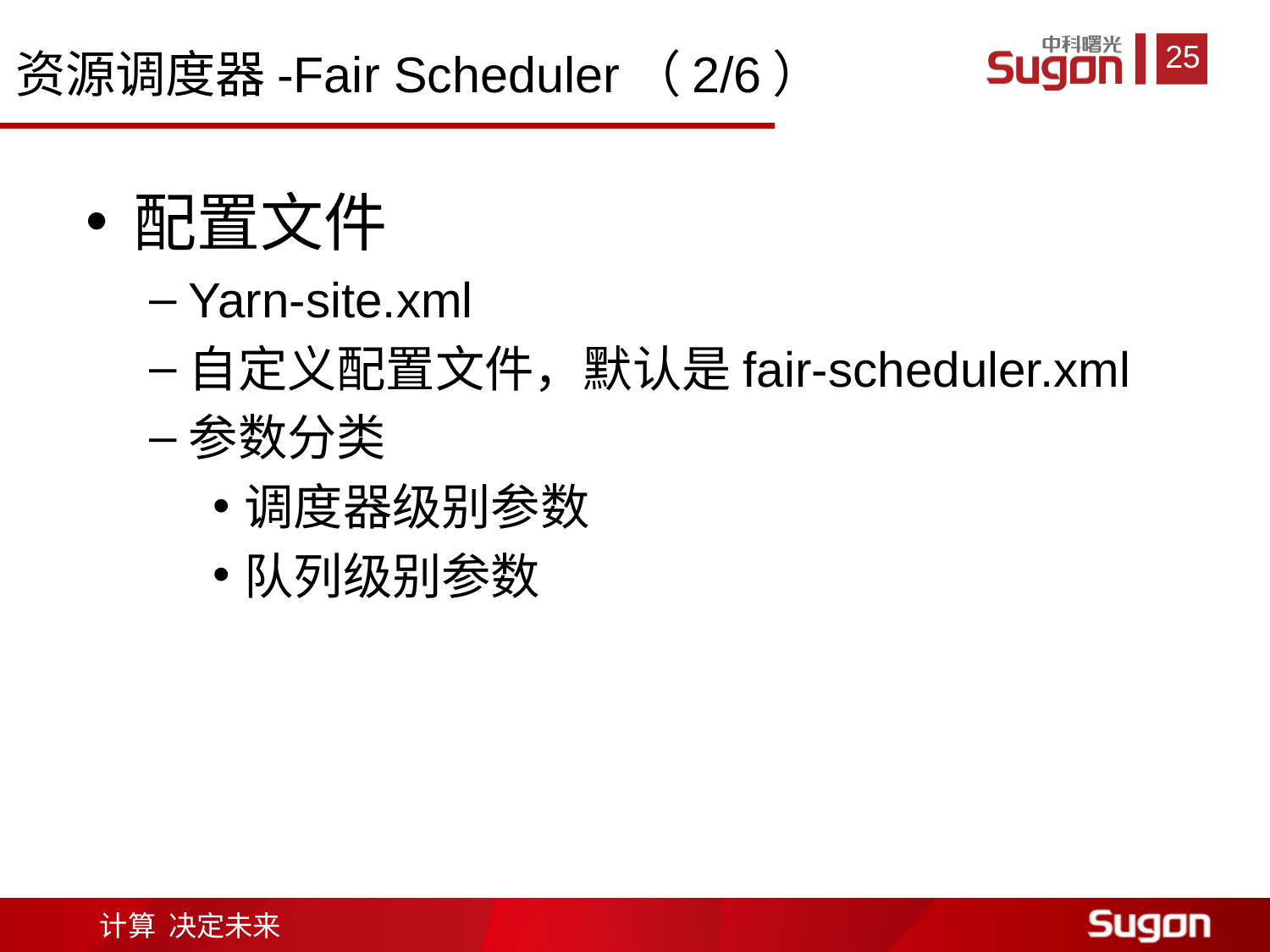

资源调度器-Fair Scheduler（2/6）
配置文件
Yarn-site.xml
自定义配置文件，默认是fair-scheduler.xml
参数分类
调度器级别参数
队列级别参数